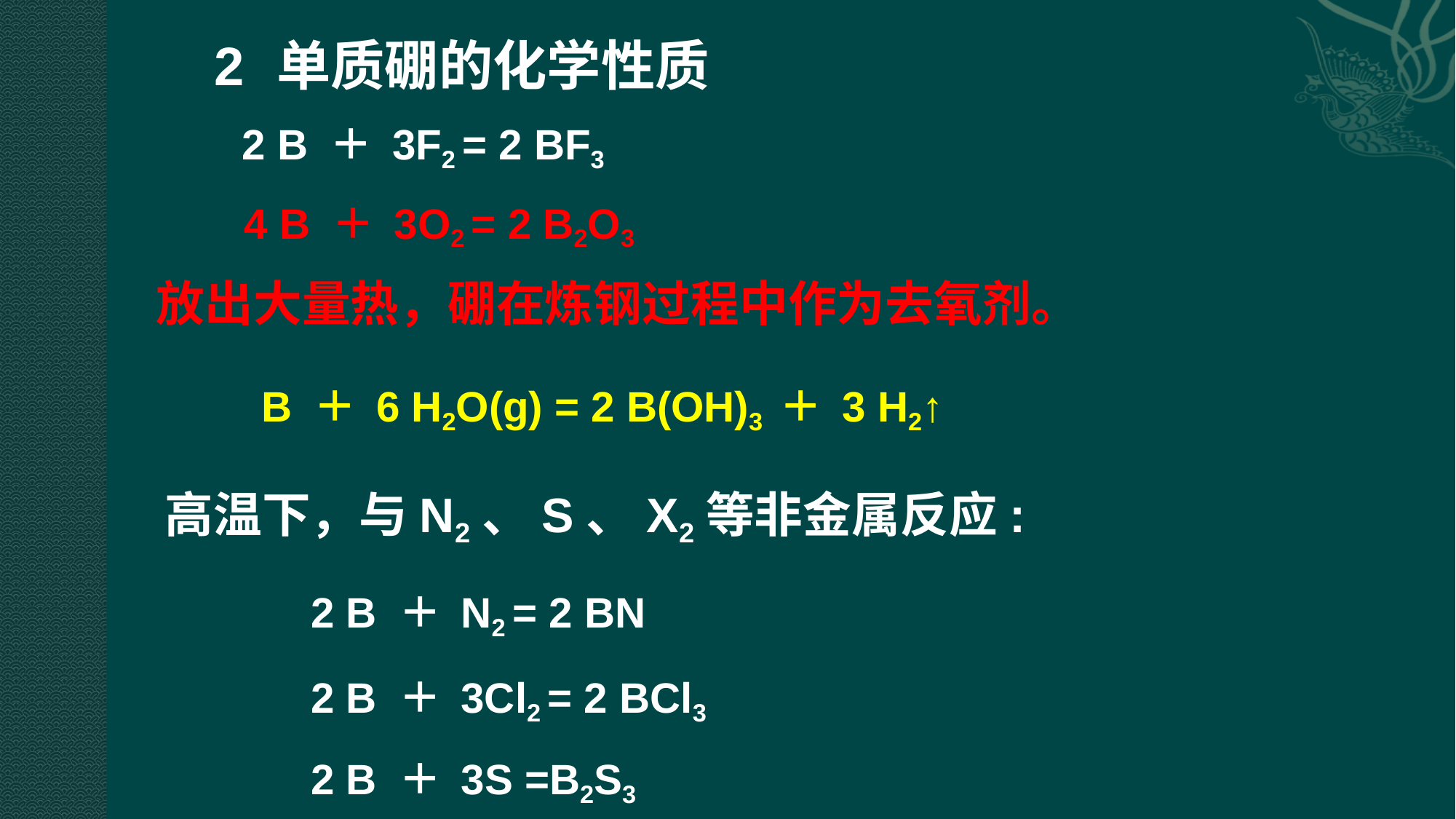

# 2	单质硼的化学性质
2 B ＋ 3F2 = 2 BF3
4 B ＋ 3O2 = 2 B2O3
放出大量热，硼在炼钢过程中作为去氧剂。

B ＋ 6 H2O(g) = 2 B(OH)3 ＋ 3 H2↑
高温下，与N2、S、X2等非金属反应:
2 B ＋ N2 = 2 BN
2 B ＋ 3Cl2 = 2 BCl3
2 B ＋ 3S =B2S3